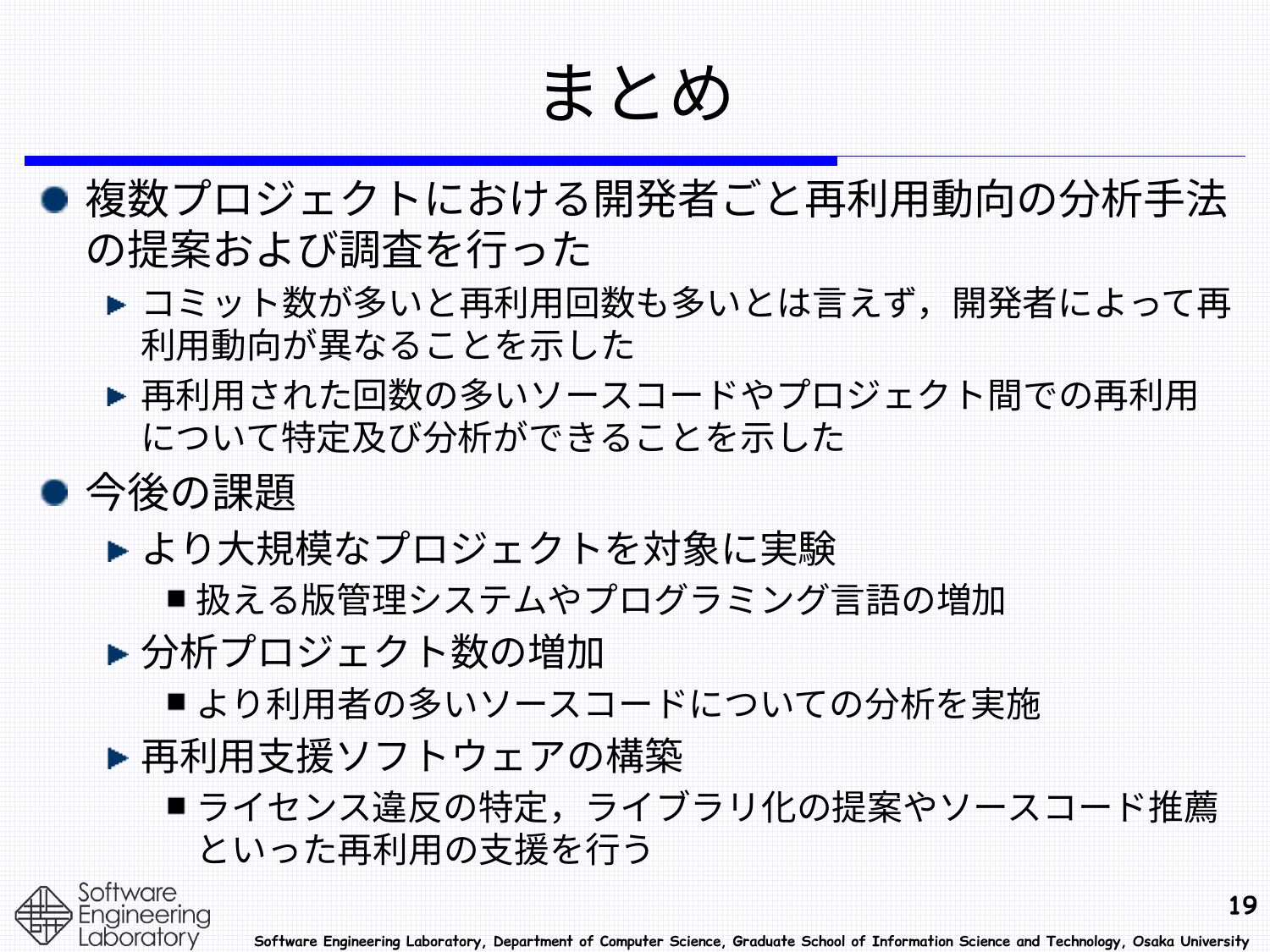

# まとめ
複数プロジェクトにおける開発者ごと再利用動向の分析手法の提案および調査を行った
コミット数が多いと再利用回数も多いとは言えず，開発者によって再利用動向が異なることを示した
再利用された回数の多いソースコードやプロジェクト間での再利用について特定及び分析ができることを示した
今後の課題
より大規模なプロジェクトを対象に実験
扱える版管理システムやプログラミング言語の増加
分析プロジェクト数の増加
より利用者の多いソースコードについての分析を実施
再利用支援ソフトウェアの構築
ライセンス違反の特定，ライブラリ化の提案やソースコード推薦といった再利用の支援を行う